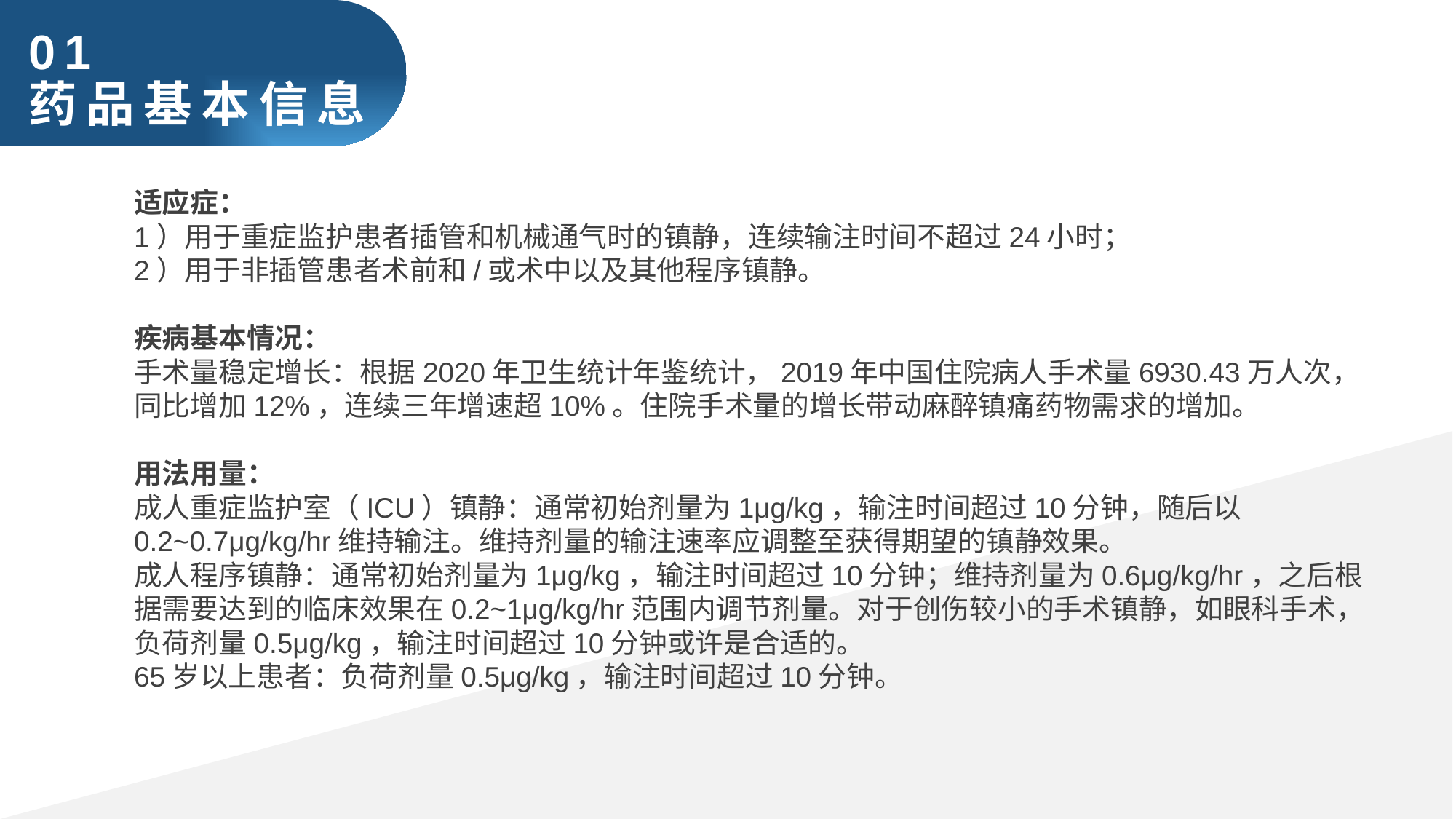

01
药品基本信息
适应症：
1）用于重症监护患者插管和机械通气时的镇静，连续输注时间不超过24小时；
2）用于非插管患者术前和/或术中以及其他程序镇静。

疾病基本情况：
手术量稳定增长：根据2020年卫生统计年鉴统计，2019年中国住院病人手术量6930.43万人次，同比增加12%，连续三年增速超10%。住院手术量的增长带动麻醉镇痛药物需求的增加。

用法用量：
成人重症监护室（ICU）镇静：通常初始剂量为1μg/kg，输注时间超过10分钟，随后以0.2~0.7μg/kg/hr维持输注。维持剂量的输注速率应调整至获得期望的镇静效果。
成人程序镇静：通常初始剂量为1μg/kg，输注时间超过10分钟；维持剂量为0.6μg/kg/hr，之后根据需要达到的临床效果在0.2~1μg/kg/hr范围内调节剂量。对于创伤较小的手术镇静，如眼科手术，负荷剂量0.5μg/kg，输注时间超过10分钟或许是合适的。
65岁以上患者：负荷剂量0.5μg/kg，输注时间超过10分钟。